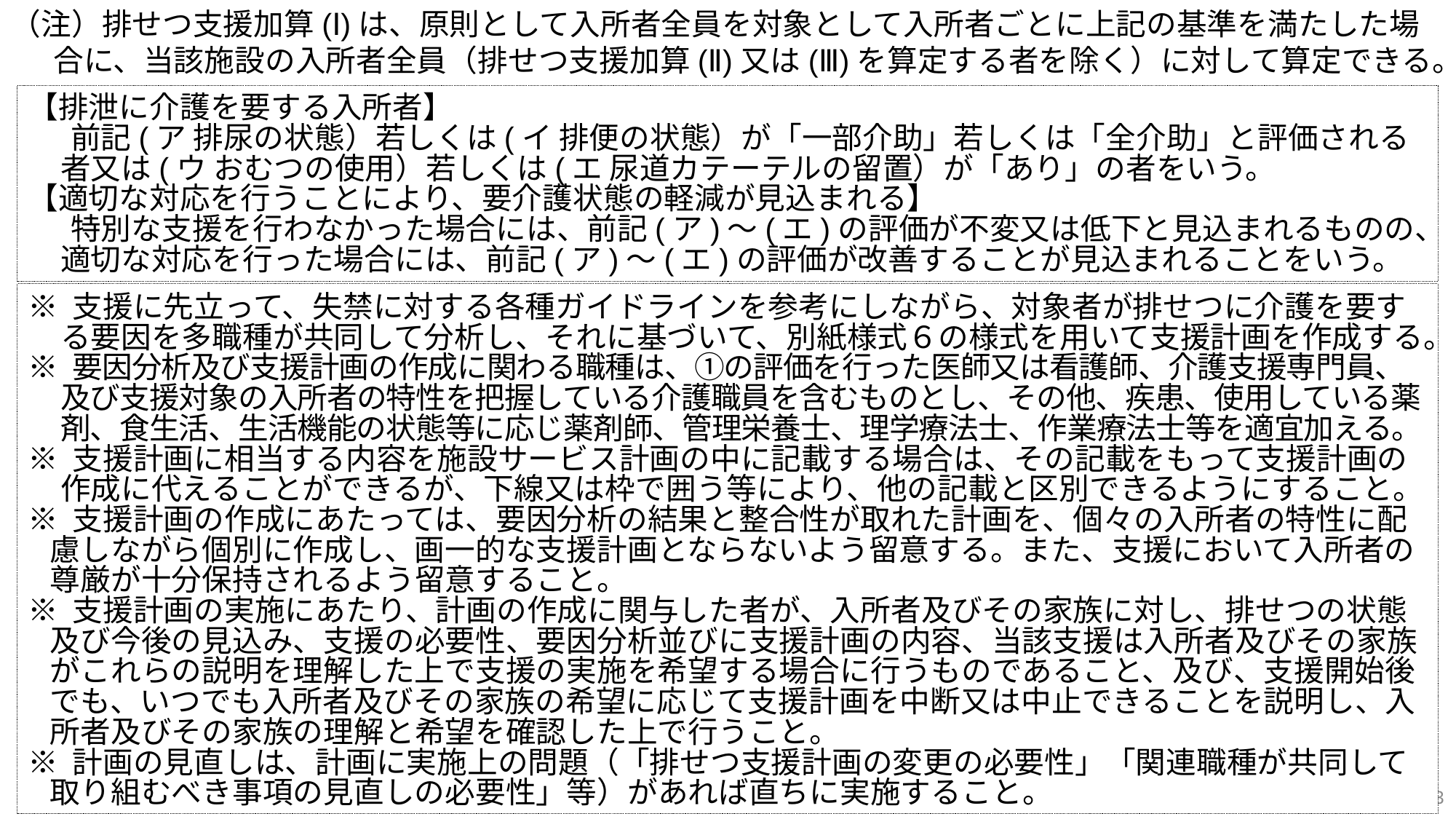

（注）排せつ支援加算(Ⅰ)は、原則として入所者全員を対象として入所者ごとに上記の基準を満たした場合に、当該施設の入所者全員（排せつ支援加算(Ⅱ)又は(Ⅲ)を算定する者を除く）に対して算定できる。

【排泄に介護を要する入所者】
前記(ア 排尿の状態）若しくは(イ 排便の状態）が「一部介助」若しくは「全介助」と評価される者又は(ウ おむつの使用）若しくは(エ 尿道カテーテルの留置）が「あり」の者をいう。
【適切な対応を行うことにより、要介護状態の軽減が見込まれる】
特別な支援を行わなかった場合には、前記(ア)～(エ)の評価が不変又は低下と見込まれるものの、適切な対応を行った場合には、前記(ア)～(エ)の評価が改善することが見込まれることをいう。

※ 支援に先立って、失禁に対する各種ガイドラインを参考にしながら、対象者が排せつに介護を要する要因を多職種が共同して分析し、それに基づいて、別紙様式６の様式を用いて支援計画を作成する。
※ 要因分析及び支援計画の作成に関わる職種は、①の評価を行った医師又は看護師、介護支援専門員、及び支援対象の入所者の特性を把握している介護職員を含むものとし、その他、疾患、使用している薬剤、食生活、生活機能の状態等に応じ薬剤師、管理栄養士、理学療法士、作業療法士等を適宜加える。
※ 支援計画に相当する内容を施設サービス計画の中に記載する場合は、その記載をもって支援計画の作成に代えることができるが、下線又は枠で囲う等により、他の記載と区別できるようにすること。
※ 支援計画の作成にあたっては、要因分析の結果と整合性が取れた計画を、個々の入所者の特性に配慮しながら個別に作成し、画一的な支援計画とならないよう留意する。また、支援において入所者の尊厳が十分保持されるよう留意すること。
※ 支援計画の実施にあたり、計画の作成に関与した者が、入所者及びその家族に対し、排せつの状態及び今後の見込み、支援の必要性、要因分析並びに支援計画の内容、当該支援は入所者及びその家族がこれらの説明を理解した上で支援の実施を希望する場合に行うものであること、及び、支援開始後でも、いつでも入所者及びその家族の希望に応じて支援計画を中断又は中止できることを説明し、入所者及びその家族の理解と希望を確認した上で行うこと。
※ 計画の見直しは、計画に実施上の問題（「排せつ支援計画の変更の必要性」「関連職種が共同して取り組むべき事項の見直しの必要性」等）があれば直ちに実施すること。
133